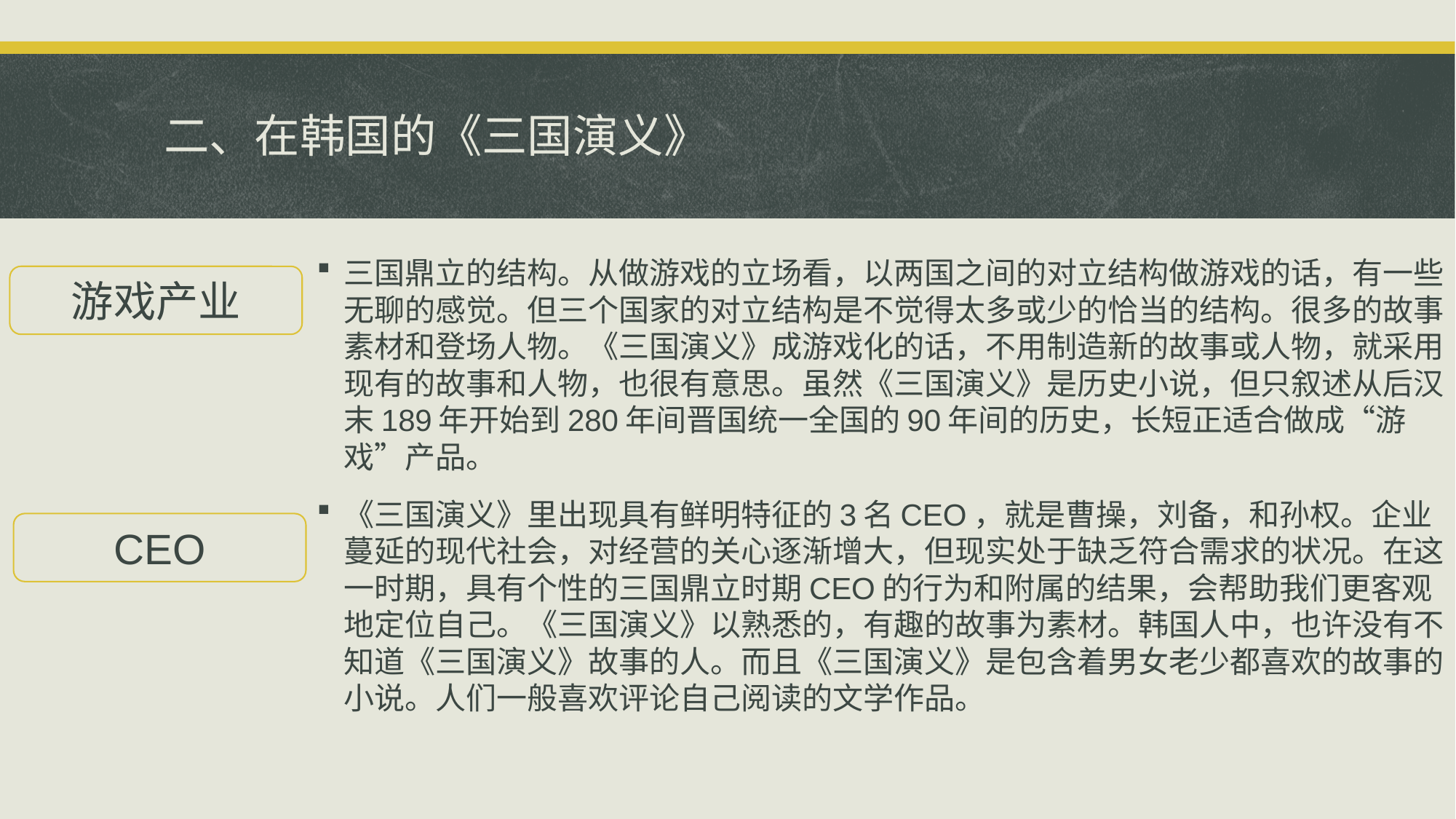

# 二、在韩国的《三国演义》
三国鼎立的结构。从做游戏的立场看，以两国之间的对立结构做游戏的话，有一些无聊的感觉。但三个国家的对立结构是不觉得太多或少的恰当的结构。很多的故事素材和登场人物。《三国演义》成游戏化的话，不用制造新的故事或人物，就采用现有的故事和人物，也很有意思。虽然《三国演义》是历史小说，但只叙述从后汉末189年开始到280年间晋国统一全国的90年间的历史，长短正适合做成“游戏”产品。
《三国演义》里出现具有鲜明特征的3名CEO，就是曹操，刘备，和孙权。企业蔓延的现代社会，对经营的关心逐渐增大，但现实处于缺乏符合需求的状况。在这一时期，具有个性的三国鼎立时期CEO的行为和附属的结果，会帮助我们更客观地定位自己。《三国演义》以熟悉的，有趣的故事为素材。韩国人中，也许没有不知道《三国演义》故事的人。而且《三国演义》是包含着男女老少都喜欢的故事的小说。人们一般喜欢评论自己阅读的文学作品。

游戏产业
CEO